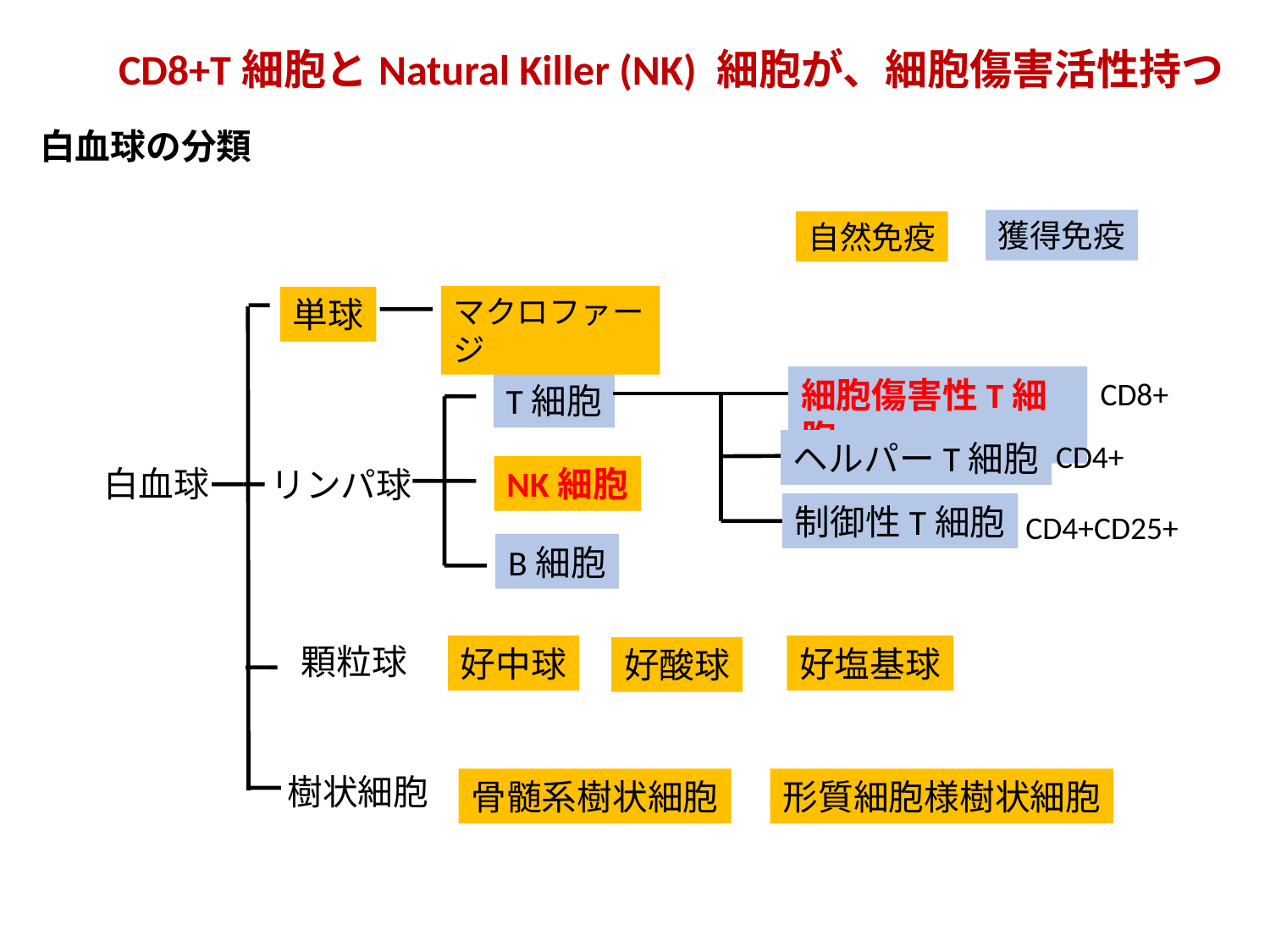

CD8+T細胞とNatural Killer (NK) 細胞が、細胞傷害活性持つ
白血球の分類
獲得免疫
自然免疫
マクロファージ
単球

細胞傷害性T細胞
CD8+
T細胞

ヘルパーT細胞
CD4+
白血球

NK細胞
リンパ球

制御性T細胞
CD4+CD25+

B細胞

顆粒球
好中球
好塩基球
好酸球

樹状細胞
骨髄系樹状細胞
形質細胞様樹状細胞